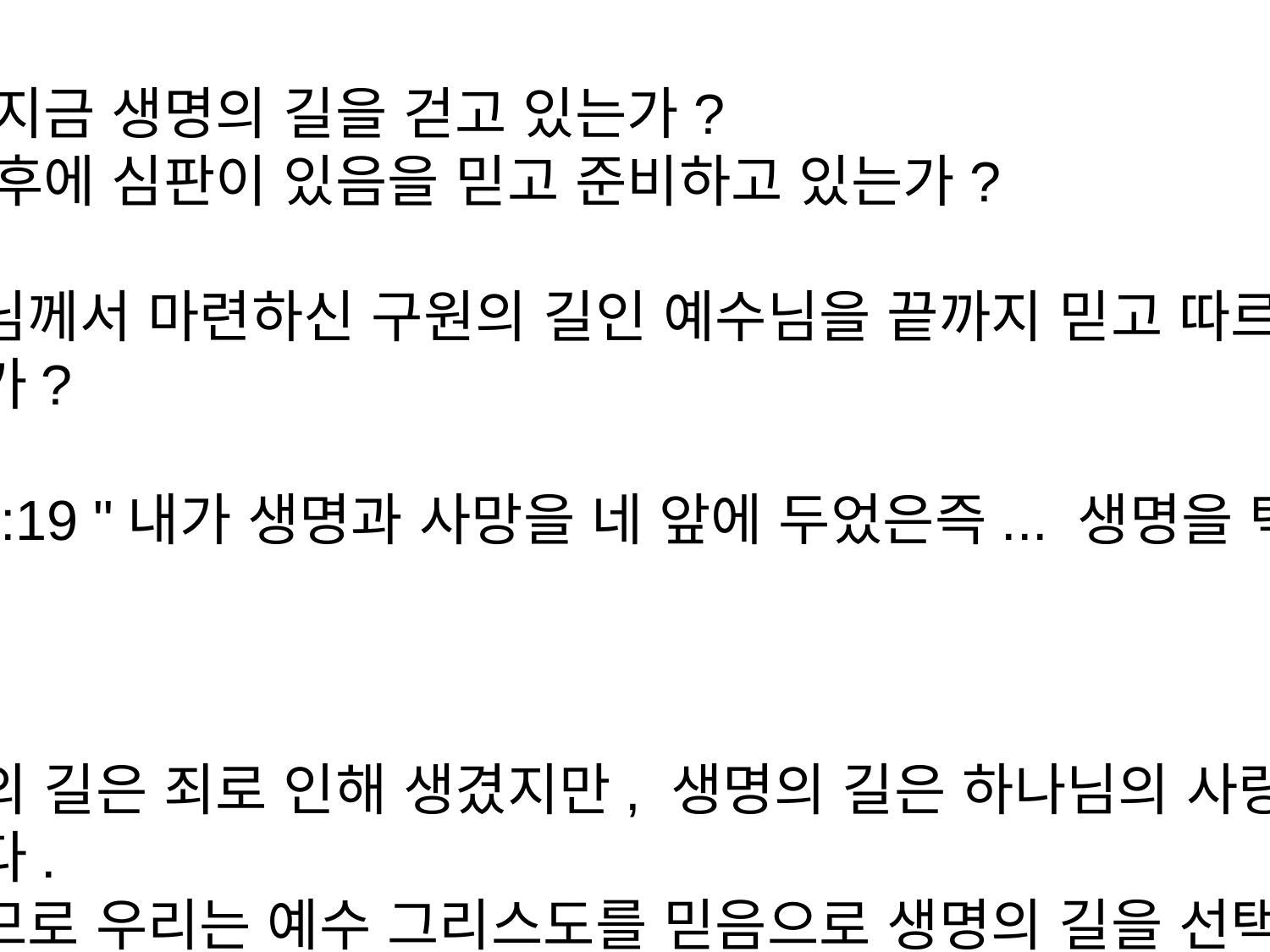

적용
나는 지금 생명의 길을 걷고 있는가?
죽음 후에 심판이 있음을 믿고 준비하고 있는가?

하나님께서 마련하신 구원의 길인 예수님을 끝까지 믿고 따르고 있는가?

신30:19 "내가 생명과 사망을 네 앞에 두었은즉... 생명을 택하라"

사망의 길은 죄로 인해 생겼지만, 생명의 길은 하나님의 사랑으로 열렸다.
그러므로 우리는 예수 그리스도를 믿음으로 생명의 길을 선택.